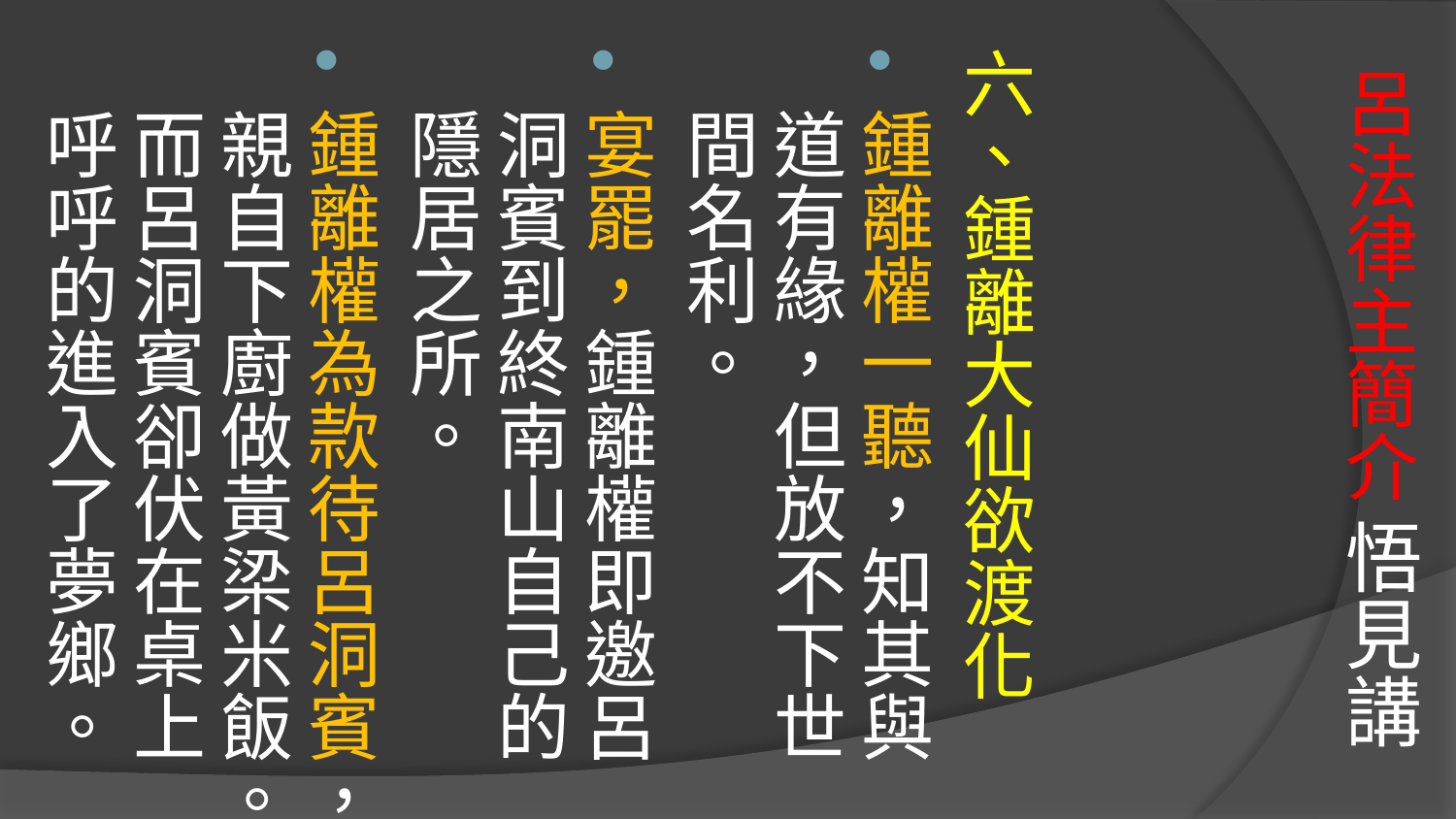

# 呂法律主簡介 悟見講
六、鍾離大仙欲渡化
鍾離權一聽，知其與道有緣，但放不下世間名利。
宴罷，鍾離權即邀呂洞賓到終南山自己的隱居之所。
鍾離權為款待呂洞賓，親自下廚做黃梁米飯。而呂洞賓卻伏在桌上呼呼的進入了夢鄉。